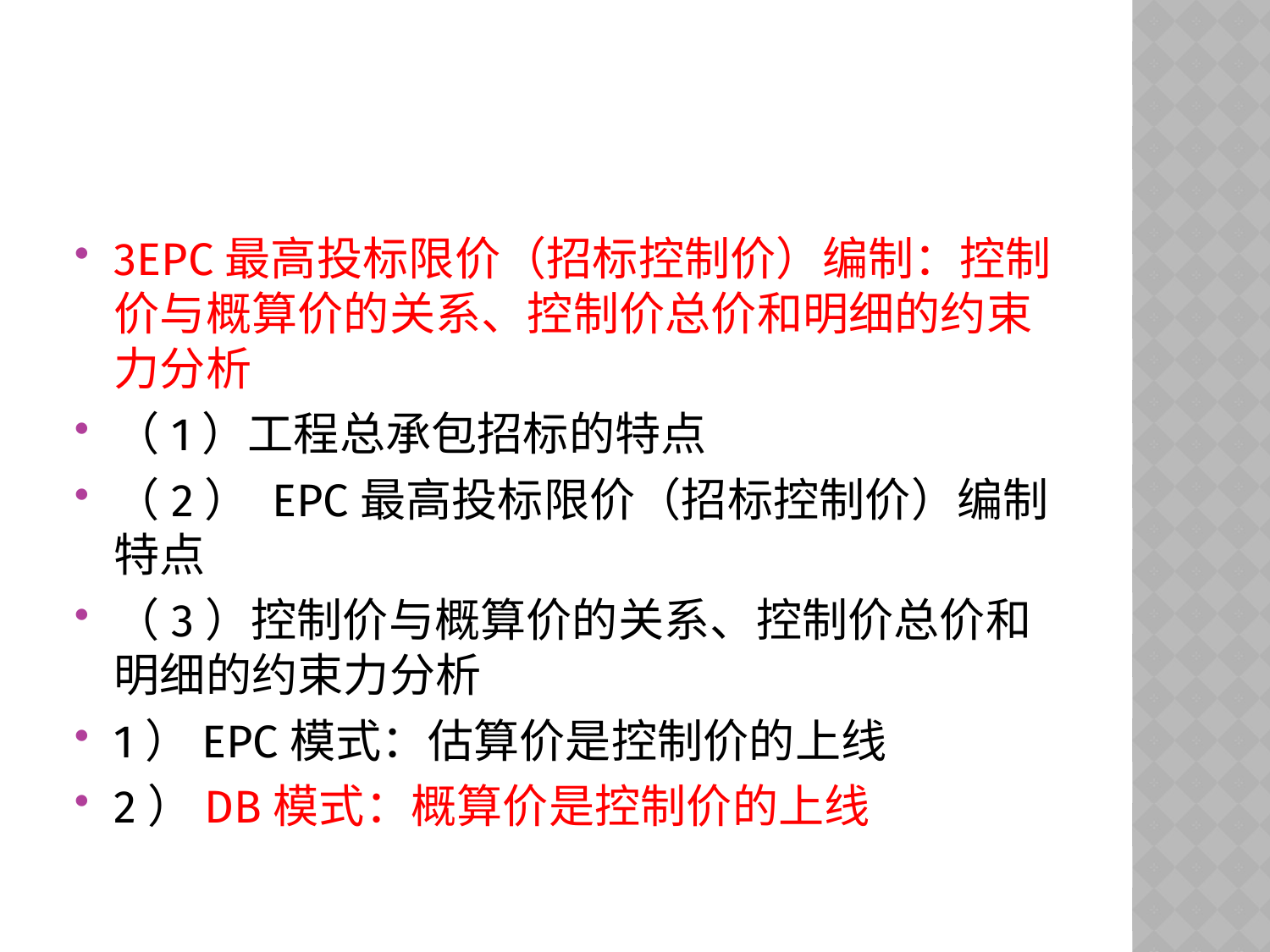

#
3EPC最高投标限价（招标控制价）编制：控制价与概算价的关系、控制价总价和明细的约束力分析
（1）工程总承包招标的特点
（2） EPC最高投标限价（招标控制价）编制特点
（3）控制价与概算价的关系、控制价总价和明细的约束力分析
1）EPC模式：估算价是控制价的上线
2）DB模式：概算价是控制价的上线